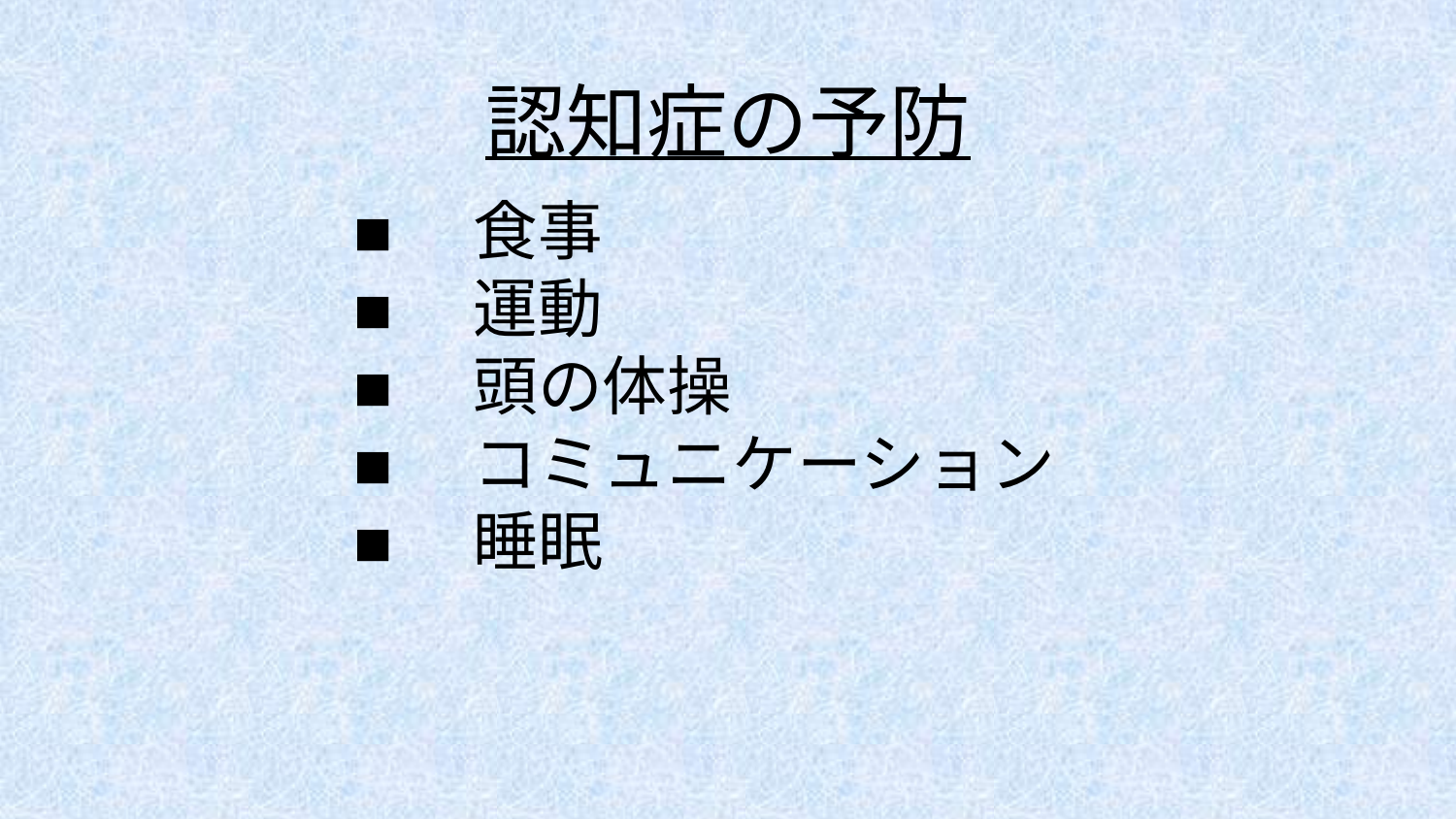

# 認知症の予防
■　食事
■　運動
■　頭の体操
■　コミュニケーション
■　睡眠